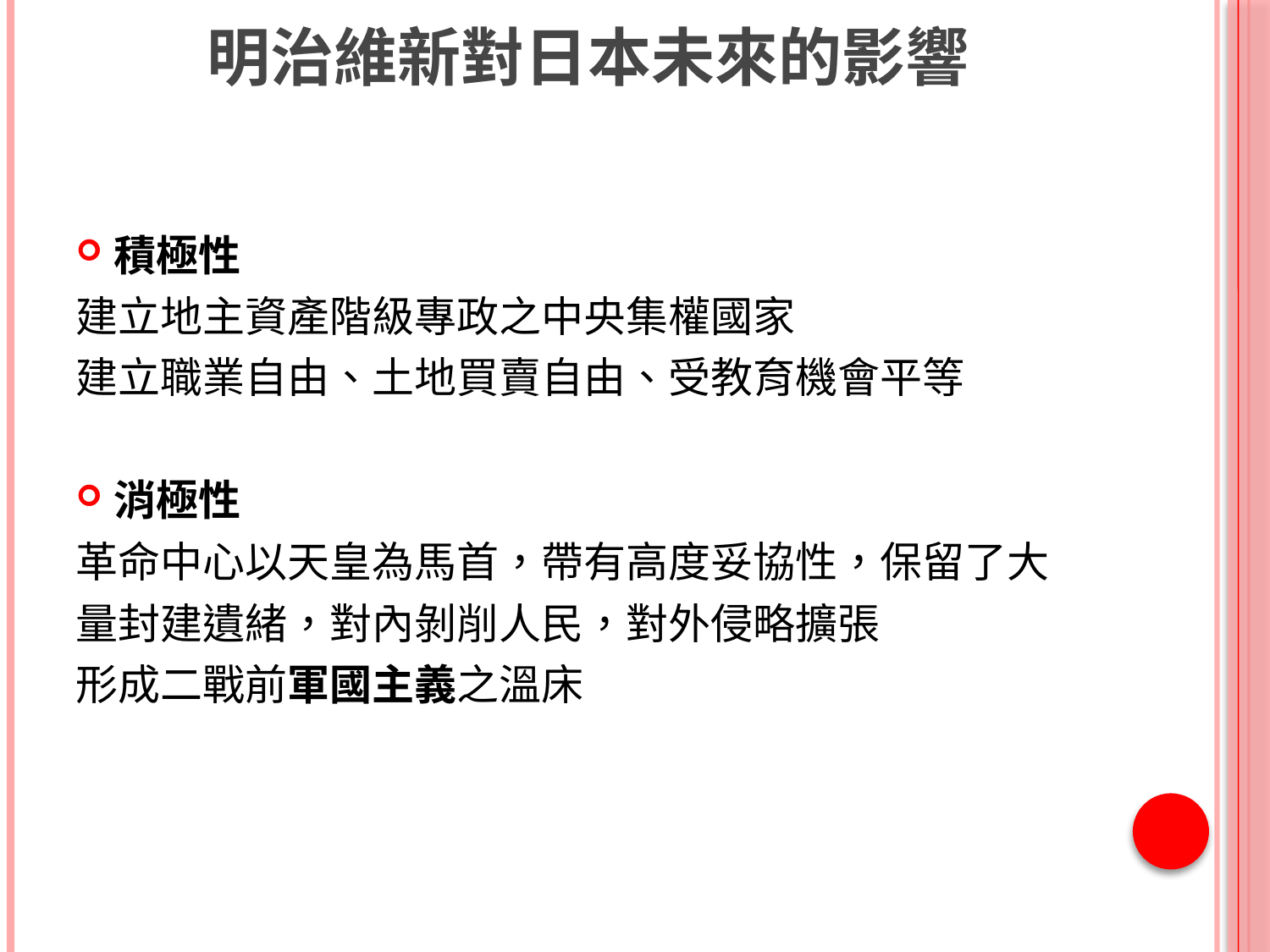

# 明治維新對日本未來的影響
積極性
建立地主資產階級專政之中央集權國家
建立職業自由、土地買賣自由、受教育機會平等

消極性
革命中心以天皇為馬首，帶有高度妥協性，保留了大
量封建遺緒，對內剝削人民，對外侵略擴張
形成二戰前軍國主義之溫床